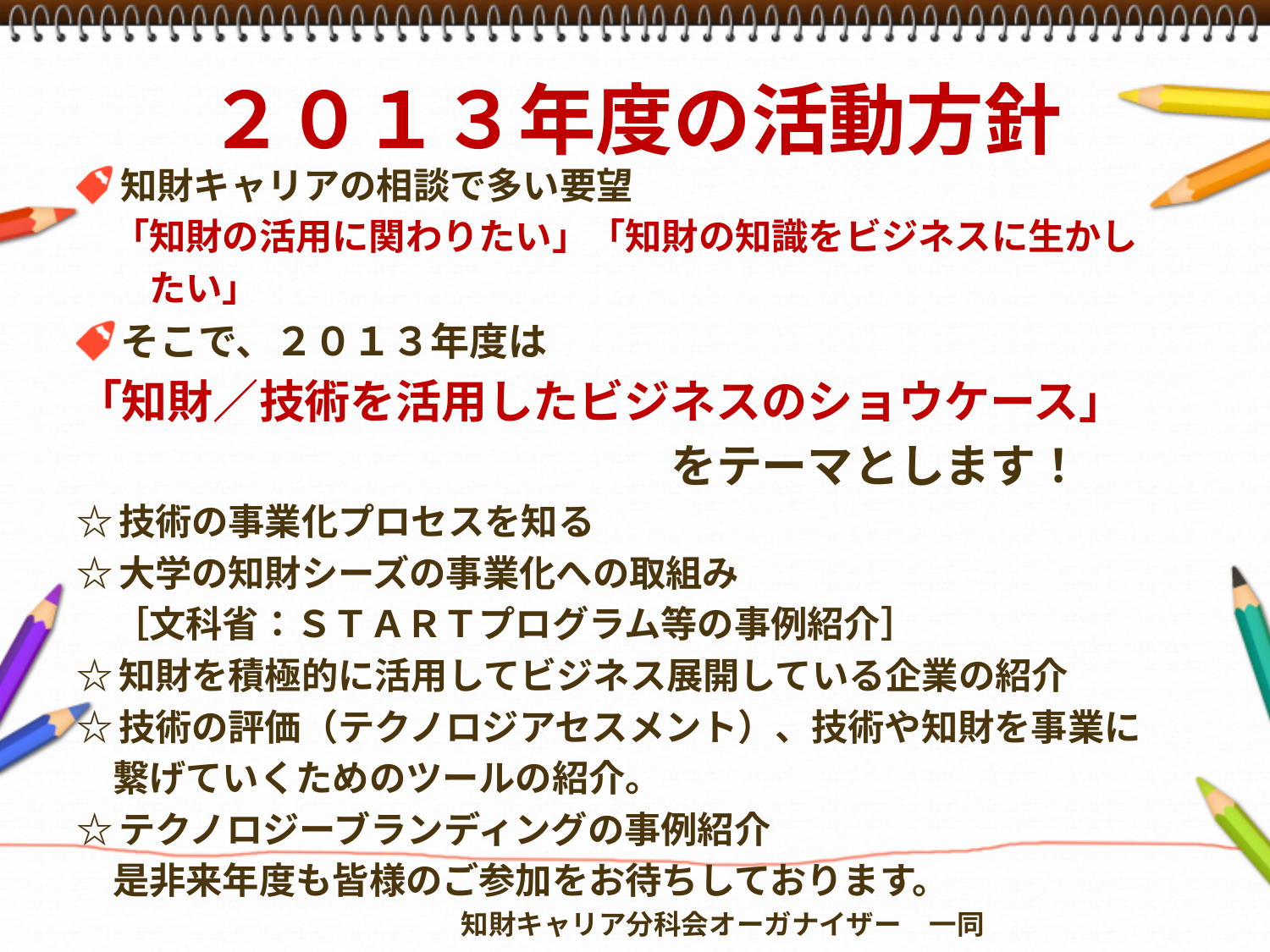

# ２０１３年度の活動方針
知財キャリアの相談で多い要望
　「知財の活用に関わりたい」「知財の知識をビジネスに生かし
　　たい」
そこで、２０１３年度は
「知財／技術を活用したビジネスのショウケース」
　　　　　　　　　　　　　をテーマとします！
☆技術の事業化プロセスを知る
☆大学の知財シーズの事業化への取組み
　［文科省：ＳＴＡＲＴプログラム等の事例紹介］
☆知財を積極的に活用してビジネス展開している企業の紹介
☆技術の評価（テクノロジアセスメント）、技術や知財を事業に
　繋げていくためのツールの紹介。
☆テクノロジーブランディングの事例紹介
　是非来年度も皆様のご参加をお待ちしております。
		　　　　　　　　知財キャリア分科会オーガナイザー　一同